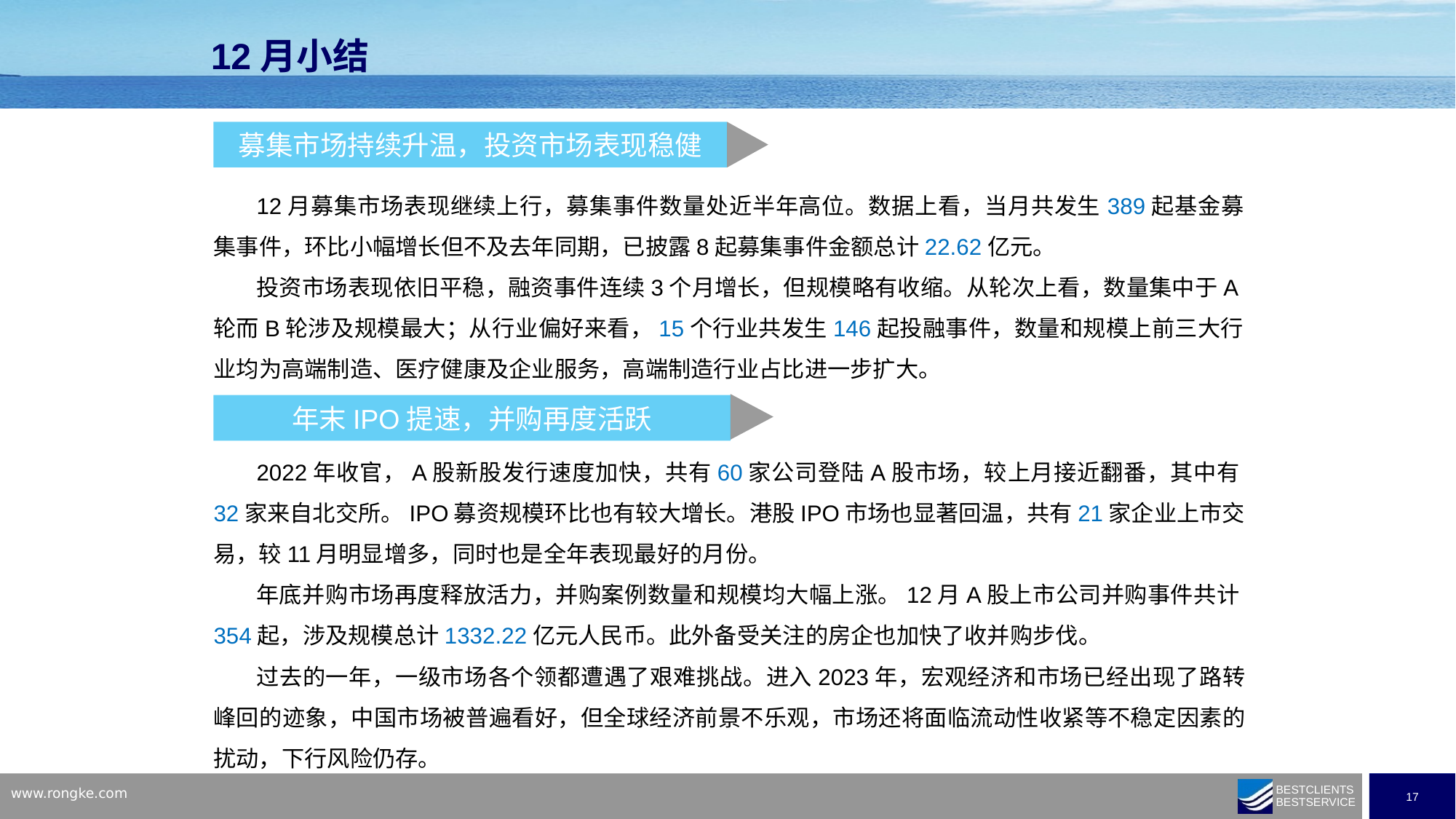

12月小结
募集市场持续升温，投资市场表现稳健

12月募集市场表现继续上行，募集事件数量处近半年高位。数据上看，当月共发生389起基金募集事件，环比小幅增长但不及去年同期，已披露8起募集事件金额总计22.62亿元。
投资市场表现依旧平稳，融资事件连续3个月增长，但规模略有收缩。从轮次上看，数量集中于A轮而B轮涉及规模最大；从行业偏好来看，15个行业共发生146起投融事件，数量和规模上前三大行业均为高端制造、医疗健康及企业服务，高端制造行业占比进一步扩大。
年末IPO提速，并购再度活跃

2022年收官，A股新股发行速度加快，共有60家公司登陆A股市场，较上月接近翻番，其中有32家来自北交所。IPO募资规模环比也有较大增长。港股IPO市场也显著回温，共有21家企业上市交易，较11月明显增多，同时也是全年表现最好的月份。
年底并购市场再度释放活力，并购案例数量和规模均大幅上涨。12月A股上市公司并购事件共计354起，涉及规模总计1332.22亿元人民币。此外备受关注的房企也加快了收并购步伐。
过去的一年，一级市场各个领都遭遇了艰难挑战。进入2023年，宏观经济和市场已经出现了路转峰回的迹象，中国市场被普遍看好，但全球经济前景不乐观，市场还将面临流动性收紧等不稳定因素的扰动，下行风险仍存。